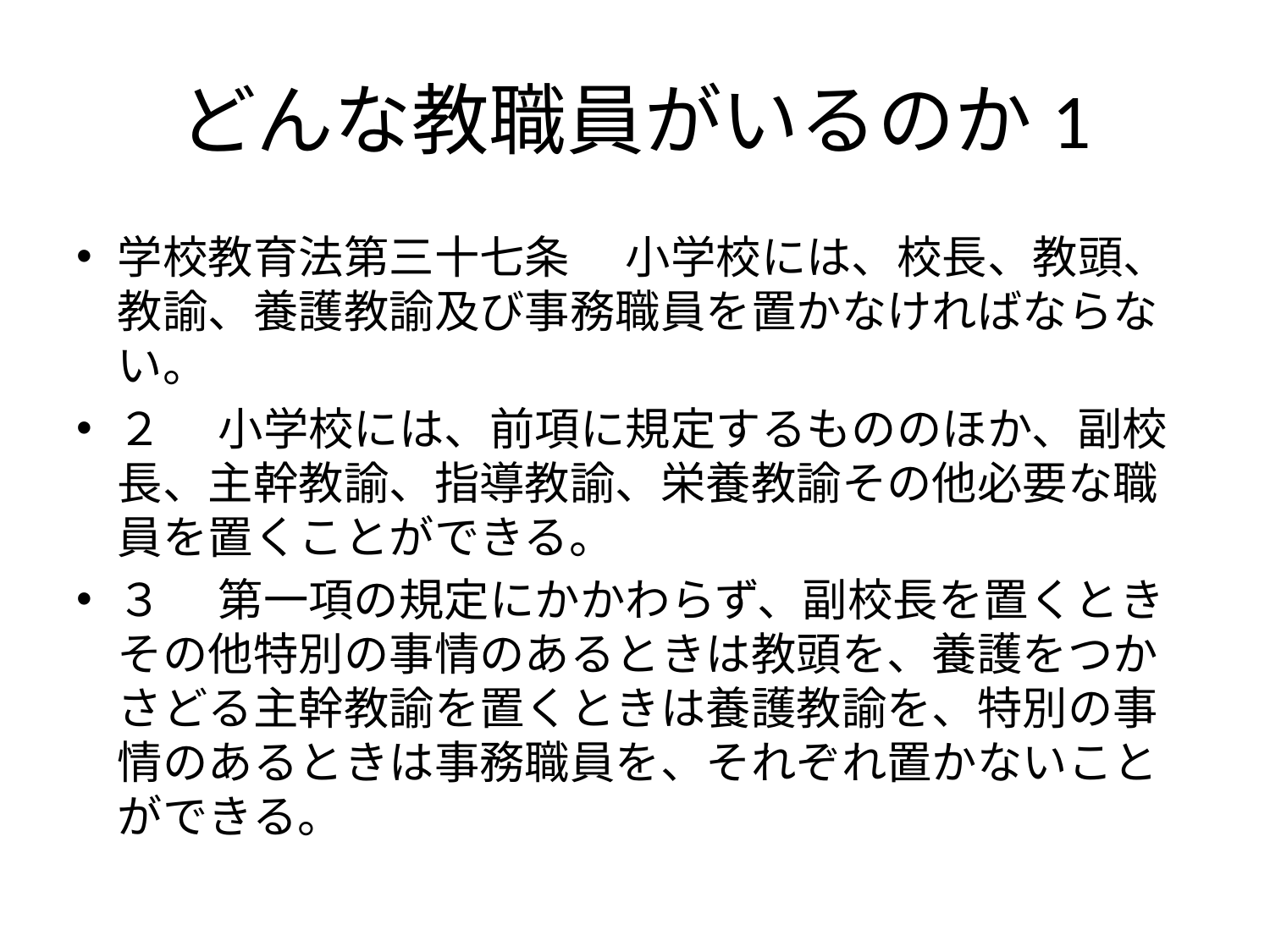

# どんな教職員がいるのか1
学校教育法第三十七条 　小学校には、校長、教頭、教諭、養護教諭及び事務職員を置かなければならない。
２ 　小学校には、前項に規定するもののほか、副校長、主幹教諭、指導教諭、栄養教諭その他必要な職員を置くことができる。
３ 　第一項の規定にかかわらず、副校長を置くときその他特別の事情のあるときは教頭を、養護をつかさどる主幹教諭を置くときは養護教諭を、特別の事情のあるときは事務職員を、それぞれ置かないことができる。